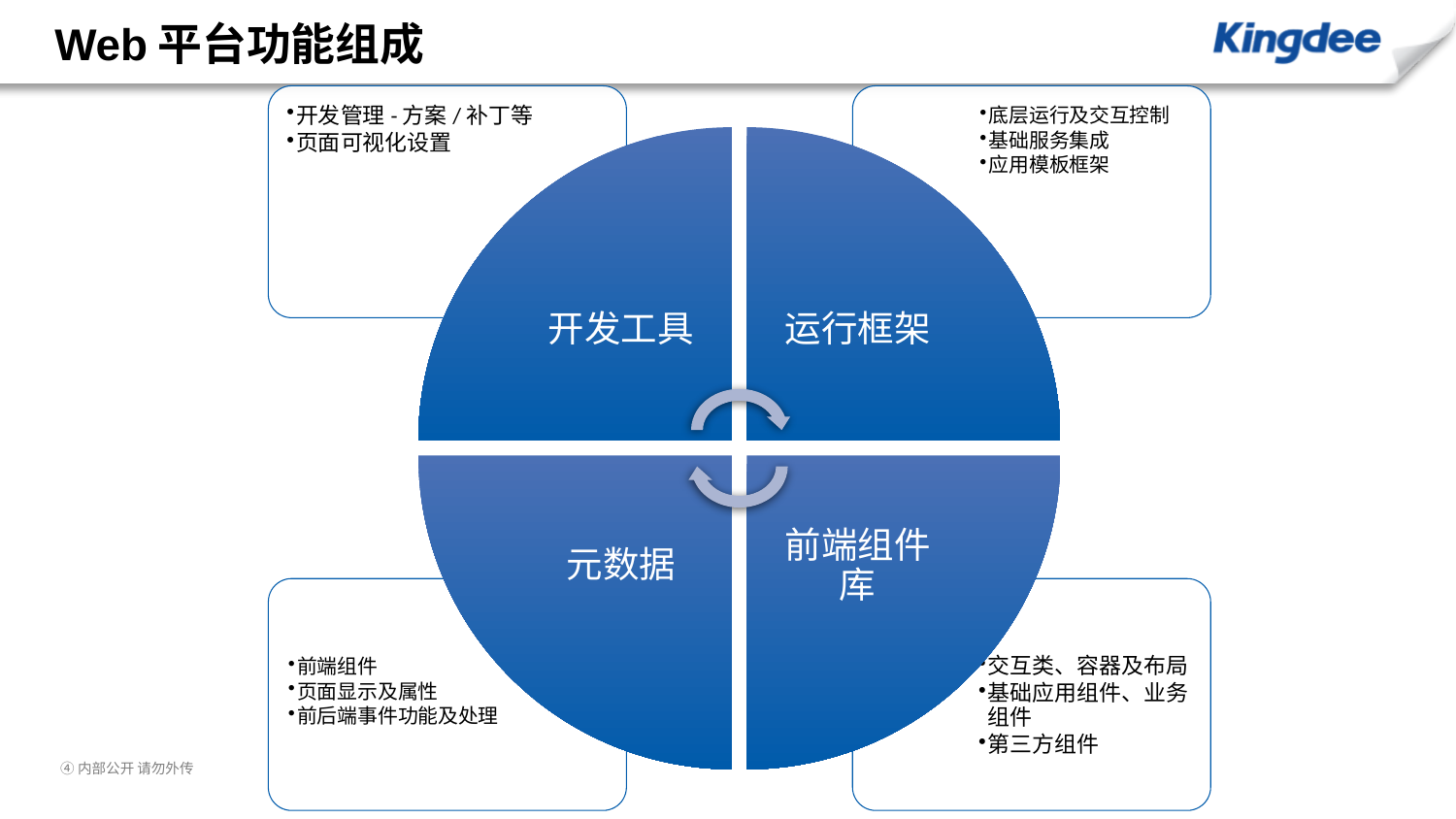

# Web平台功能组成
交互类、容器及布局
基础应用组件、业务组件
第三方组件
前端组件
页面显示及属性
前后端事件功能及处理
底层运行及交互控制
基础服务集成
应用模板框架
开发管理-方案/补丁等
页面可视化设置
开发工具
运行框架
前端组件库
元数据